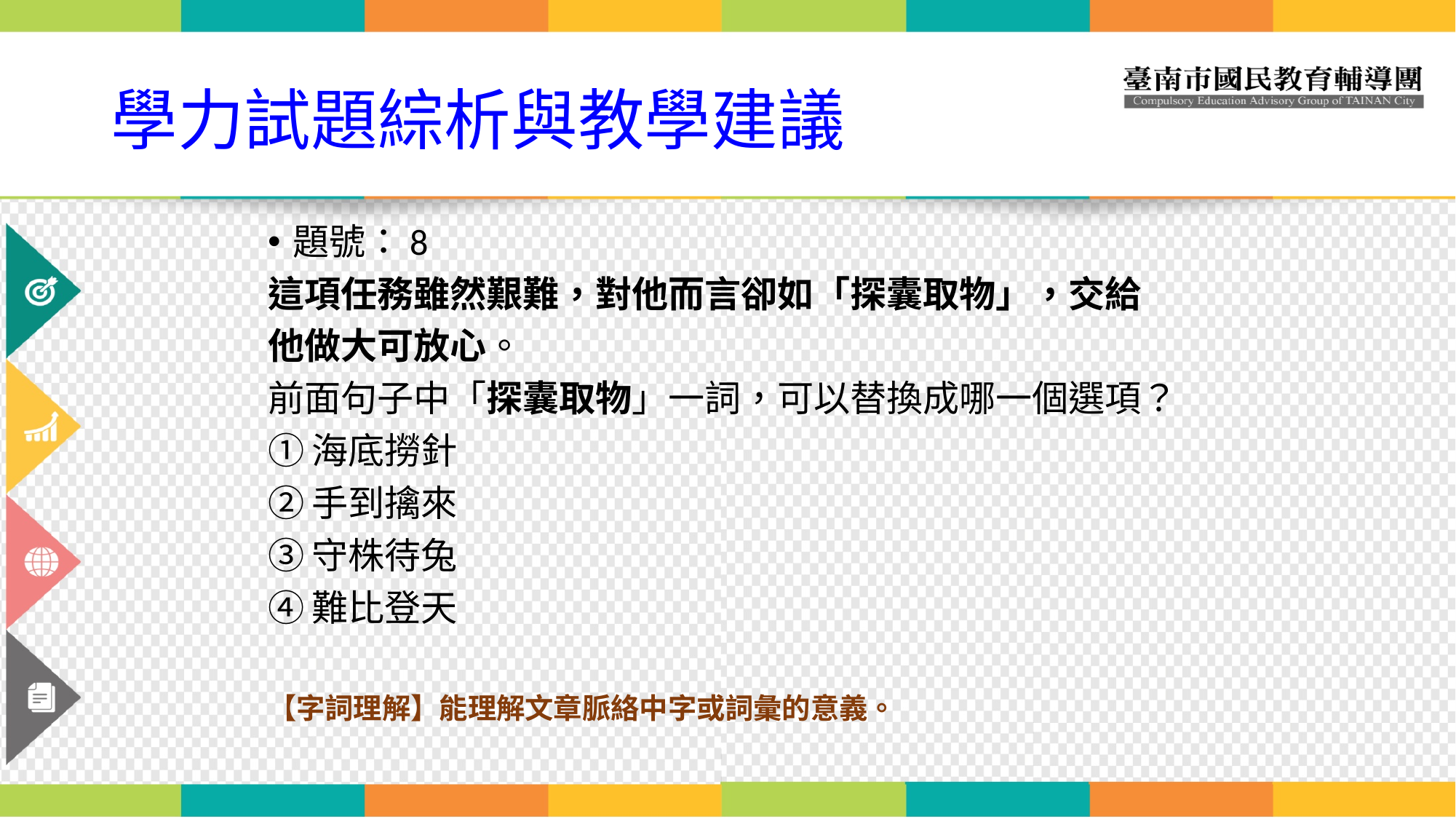

# 學力試題綜析與教學建議
題號：8
這項任務雖然艱難，對他而言卻如「探囊取物」，交給
他做大可放心。
前面句子中「探囊取物」一詞，可以替換成哪一個選項？
①海底撈針
②手到擒來
③守株待兔
④難比登天

【字詞理解】能理解文章脈絡中字或詞彙的意義。